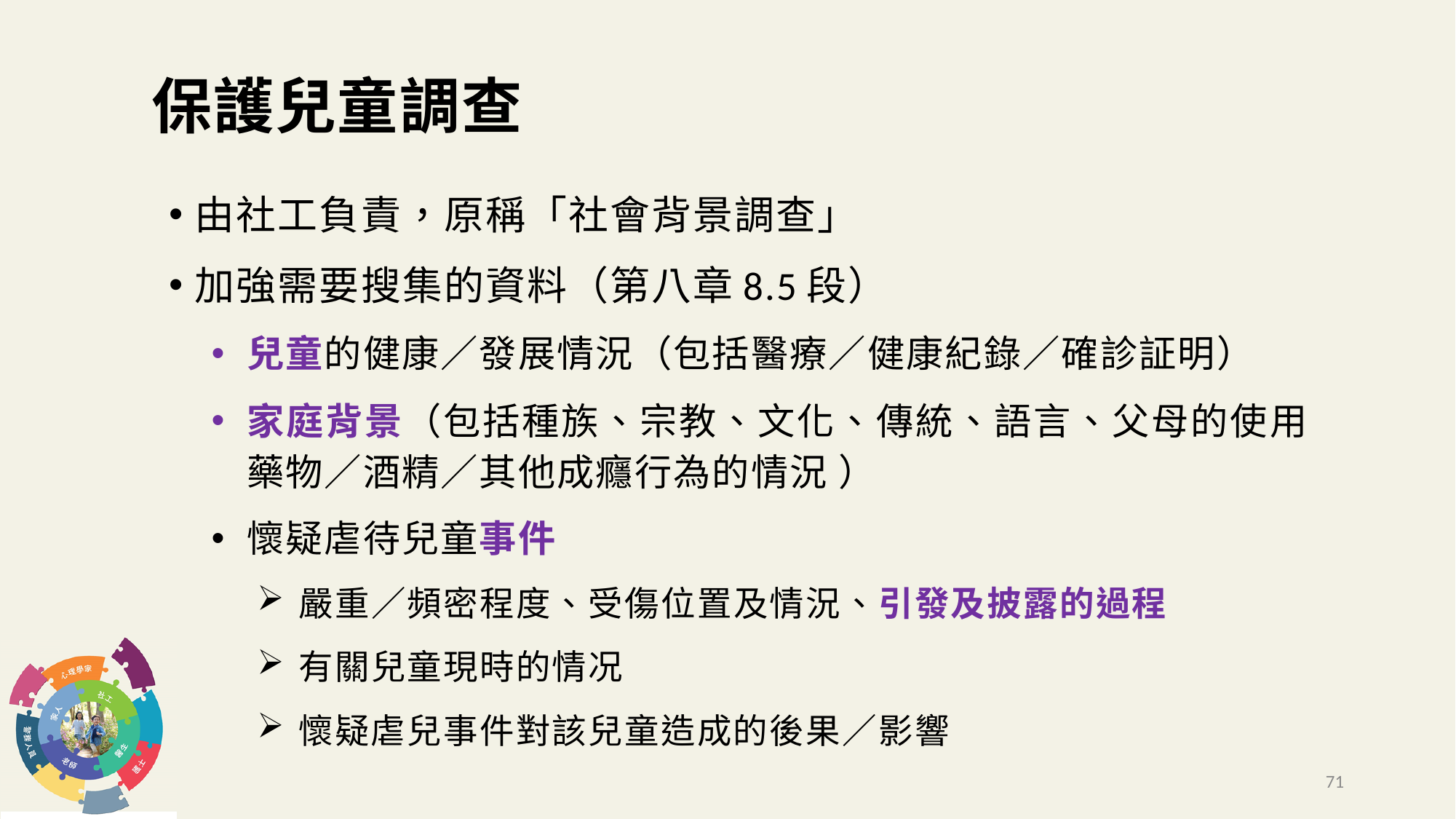

# 保護兒童調查
由社工負責，原稱「社會背景調查」
加強需要搜集的資料（第八章8.5段）
兒童的健康／發展情況（包括醫療／健康紀錄／確診証明）
家庭背景（包括種族、宗教、文化、傳統、語言、父母的使用藥物／酒精／其他成癮行為的情況 ）
懷疑虐待兒童事件
嚴重／頻密程度、受傷位置及情況、引發及披露的過程
有關兒童現時的情况
懷疑虐兒事件對該兒童造成的後果／影響

71